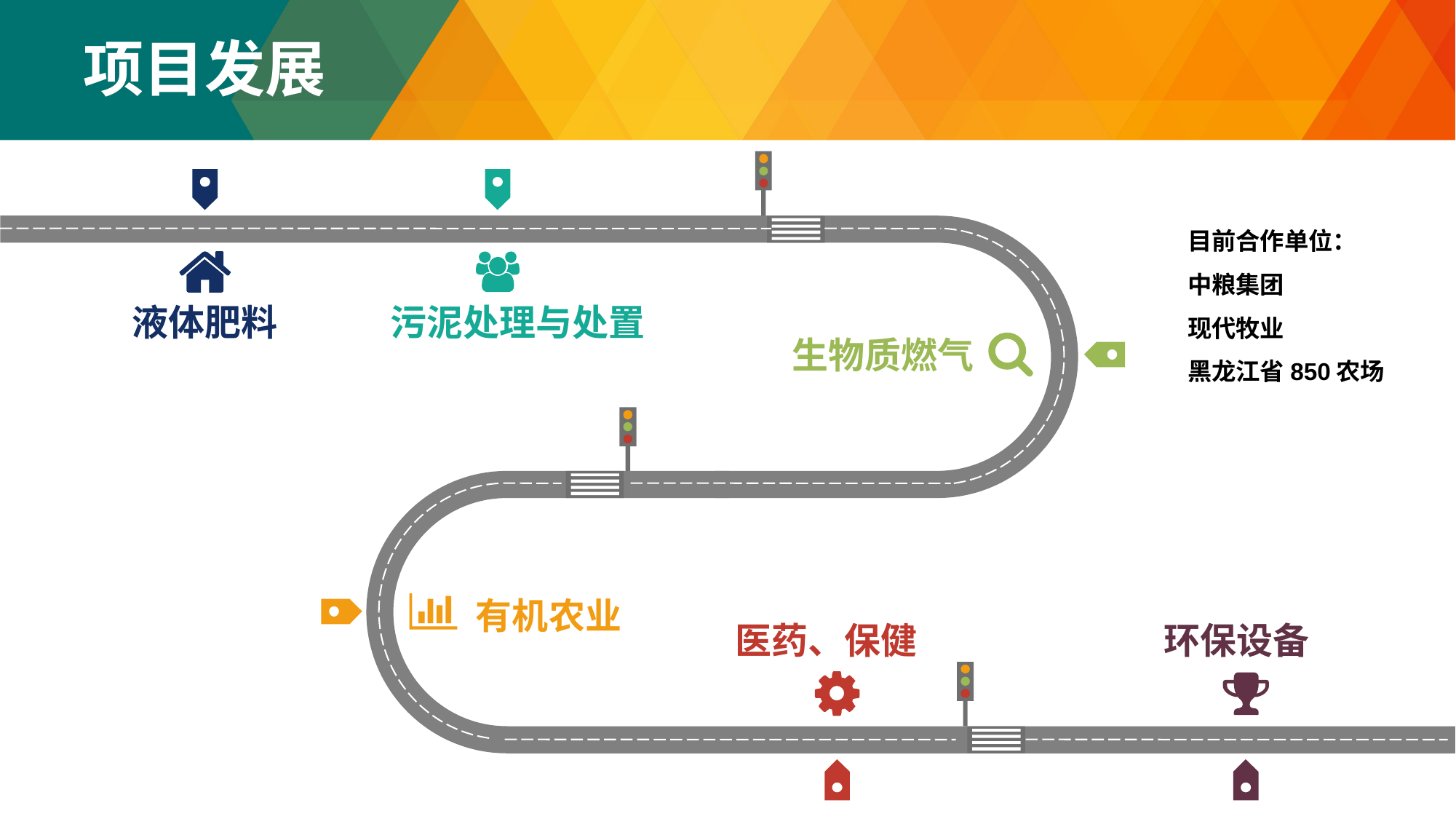

项目发展

目前合作单位：
中粮集团
现代牧业
黑龙江省850农场….

液体肥料
污泥处理与处置
生物质燃气

有机农业

医药、保健
环保设备